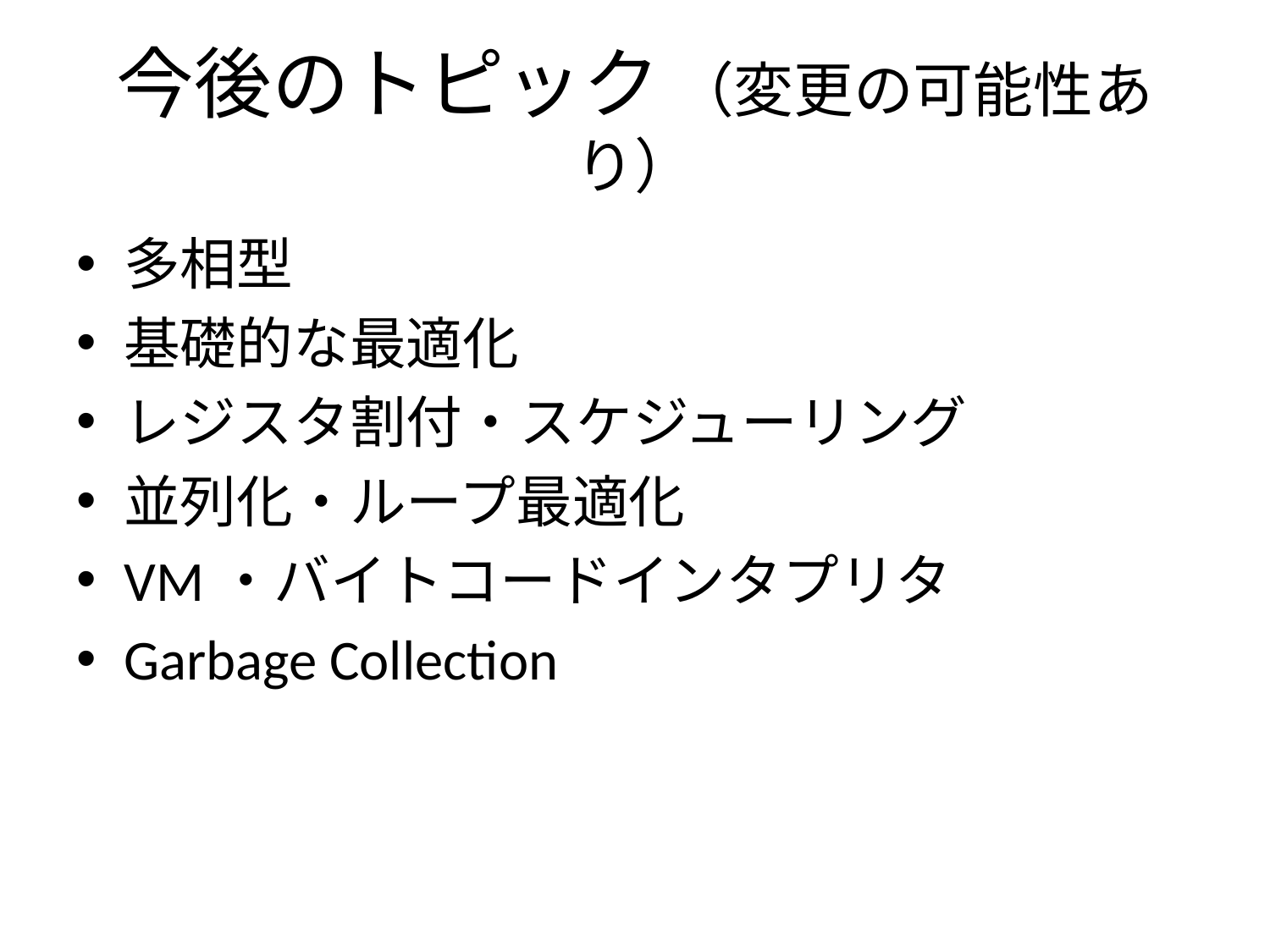

# 今後のトピック （変更の可能性あり）
多相型
基礎的な最適化
レジスタ割付・スケジューリング
並列化・ループ最適化
VM・バイトコードインタプリタ
Garbage Collection